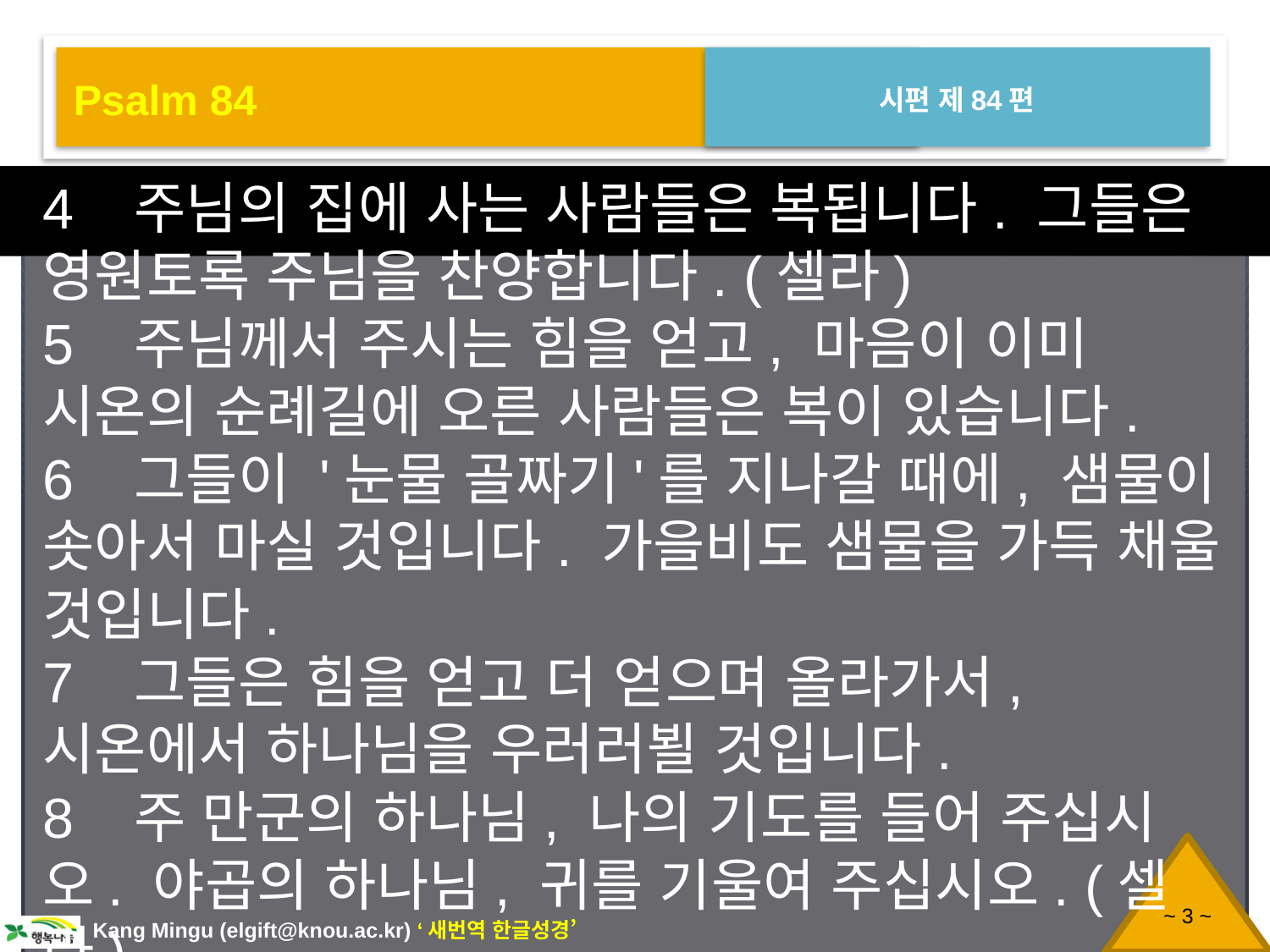

Psalm 84
시편 제84편
4   주님의 집에 사는 사람들은 복됩니다. 그들은 영원토록 주님을 찬양합니다. (셀라)
5   주님께서 주시는 힘을 얻고, 마음이 이미 시온의 순례길에 오른 사람들은 복이 있습니다.
6   그들이 '눈물 골짜기'를 지나갈 때에, 샘물이 솟아서 마실 것입니다. 가을비도 샘물을 가득 채울 것입니다.
7   그들은 힘을 얻고 더 얻으며 올라가서, 시온에서 하나님을 우러러뵐 것입니다.
8   주 만군의 하나님, 나의 기도를 들어 주십시오. 야곱의 하나님, 귀를 기울여 주십시오. (셀라)